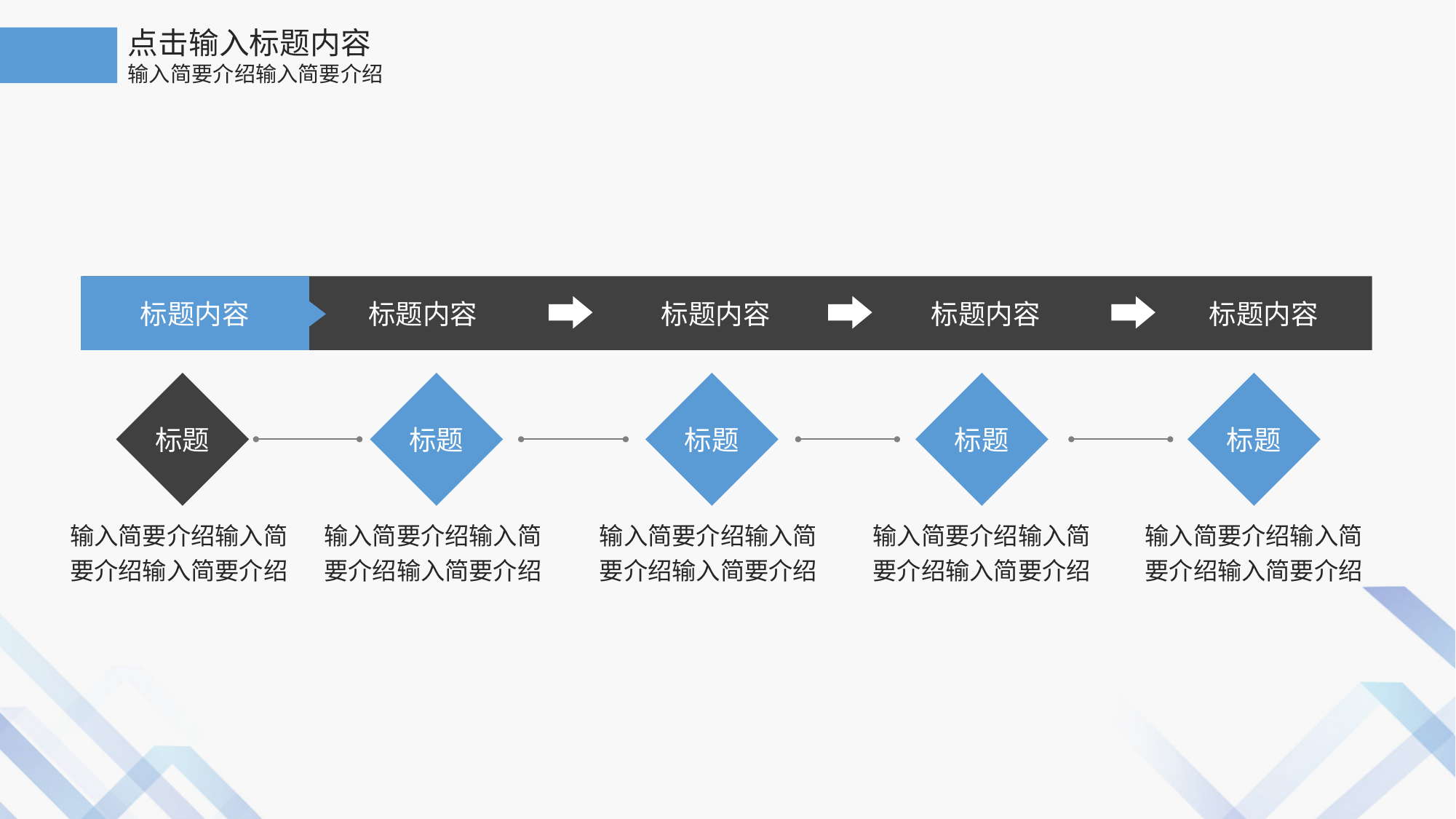

点击输入标题内容
输入简要介绍输入简要介绍

标题内容

标题内容
标题内容
标题内容
标题内容

标题
标题
标题
标题
标题
输入简要介绍输入简要介绍输入简要介绍
输入简要介绍输入简要介绍输入简要介绍
输入简要介绍输入简要介绍输入简要介绍
输入简要介绍输入简要介绍输入简要介绍
输入简要介绍输入简要介绍输入简要介绍